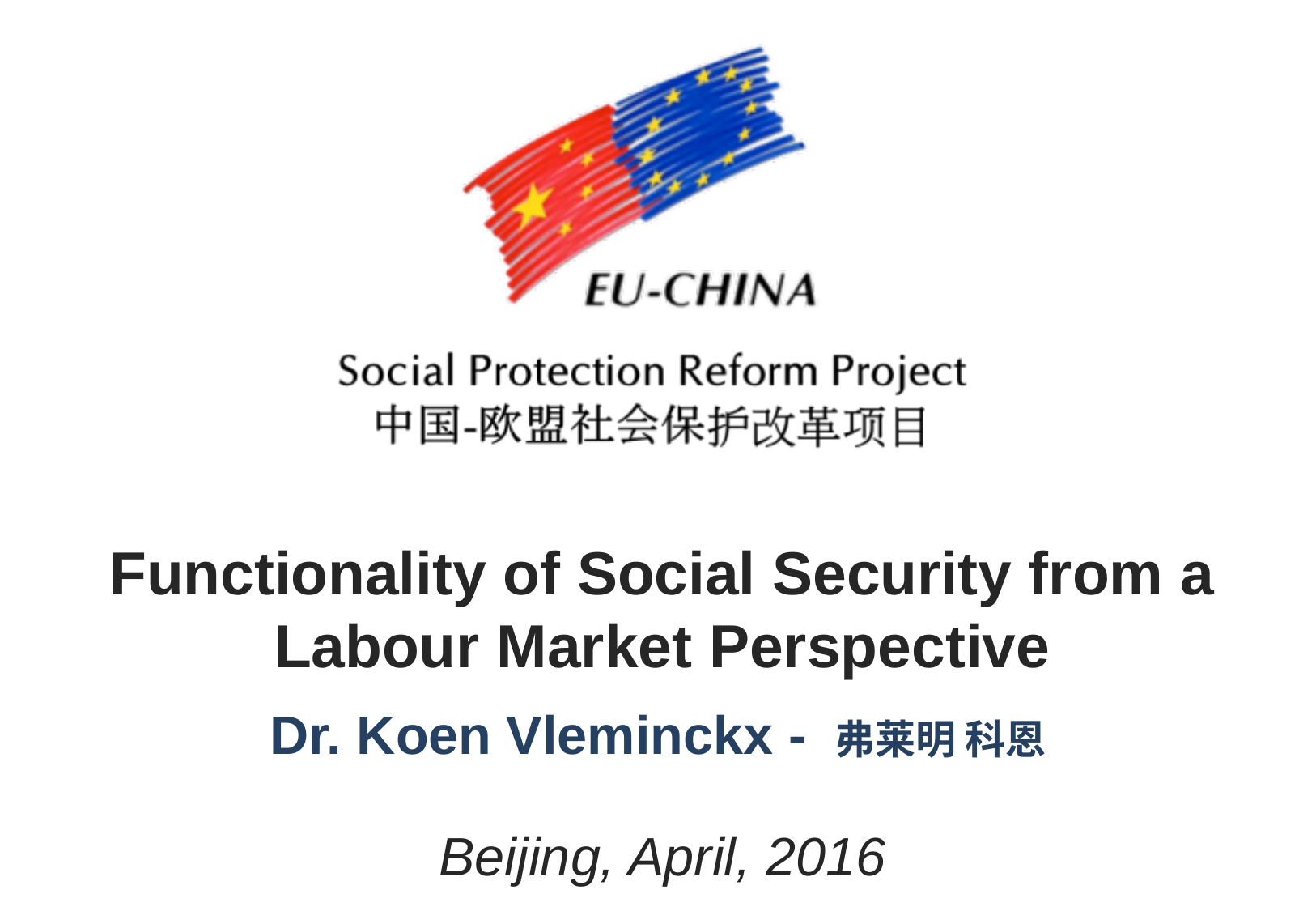

Functionality of Social Security from a Labour Market Perspective
Dr. Koen Vleminckx - 弗莱明 科恩

Beijing, April, 2016